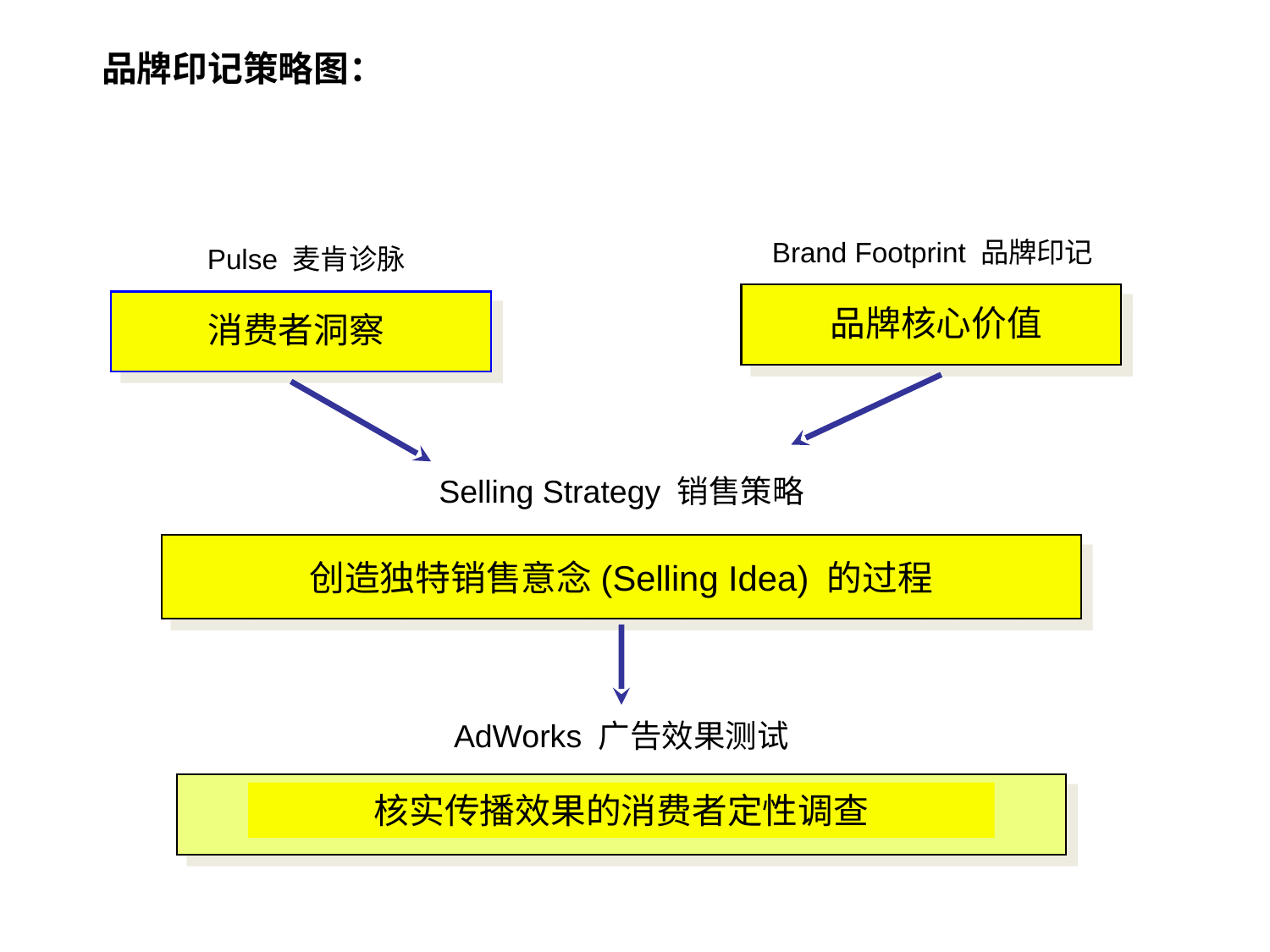

品牌印记策略图：
Brand Footprint 品牌印记
Pulse 麦肯诊脉

品牌核心价值
消费者洞察

Selling Strategy 销售策略

创造独特销售意念(Selling Idea) 的过程

AdWorks 广告效果测试

核实传播效果的消费者定性调查